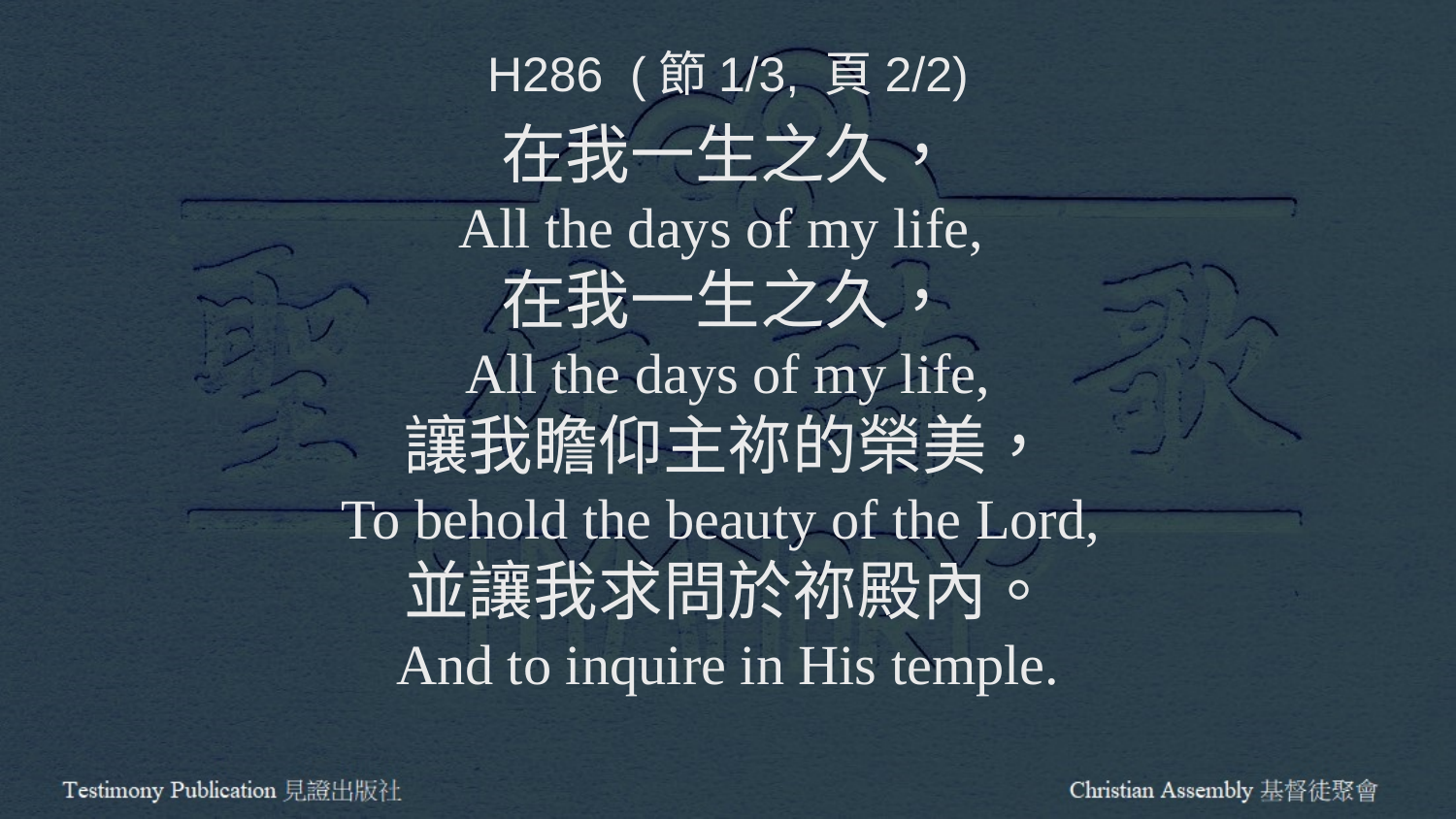

H286  (節1/3, 頁2/2)
在我一生之久，
All the days of my life,
在我一生之久，
All the days of my life,
讓我瞻仰主祢的榮美，
To behold the beauty of the Lord,
並讓我求問於祢殿內。
And to inquire in His temple.